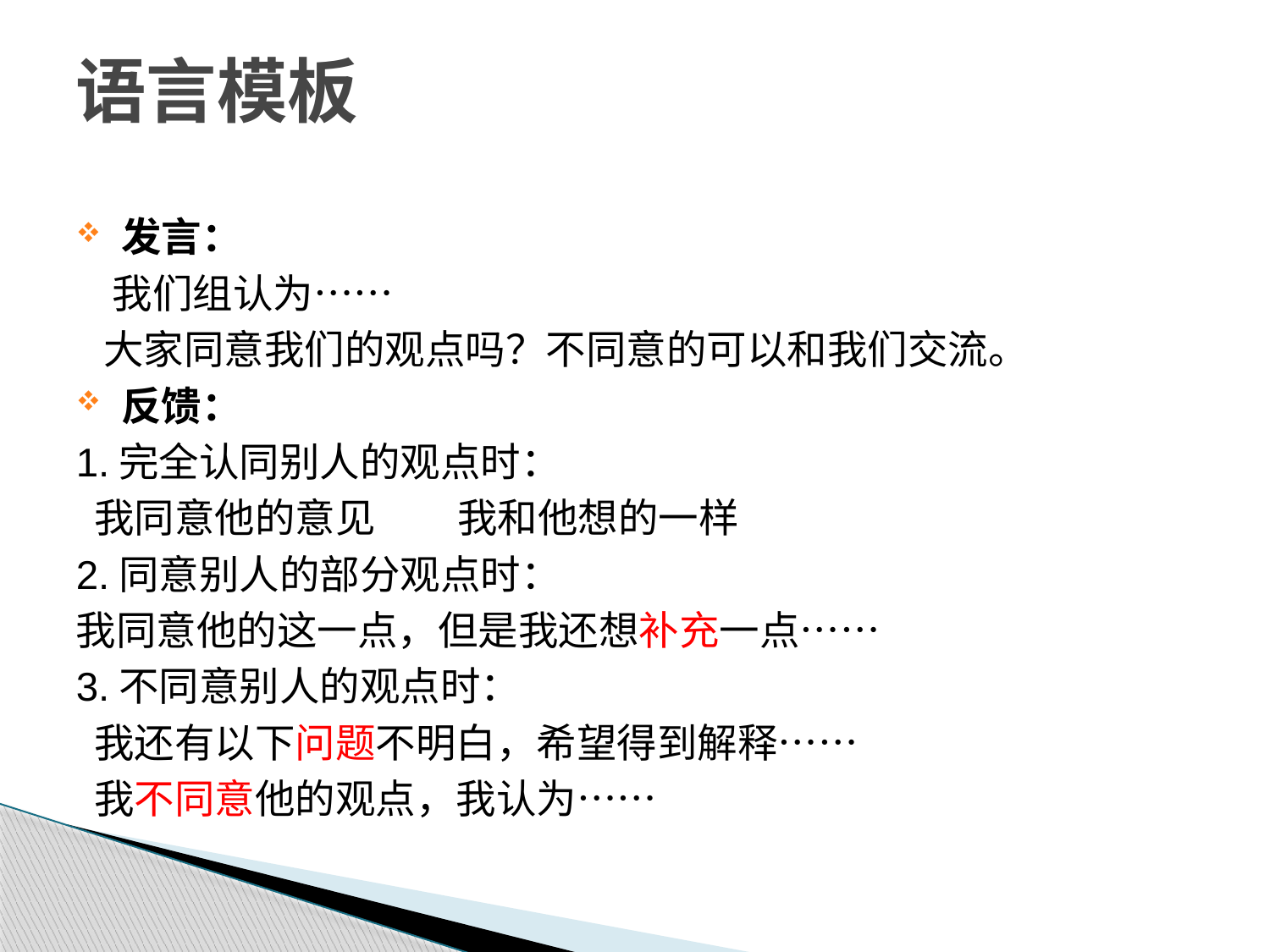

# 语言模板
发言：
   我们组认为……
  大家同意我们的观点吗？不同意的可以和我们交流。
反馈：
1.完全认同别人的观点时：
 我同意他的意见         我和他想的一样
2.同意别人的部分观点时：
我同意他的这一点，但是我还想补充一点……
3.不同意别人的观点时：
 我还有以下问题不明白，希望得到解释……
 我不同意他的观点，我认为……